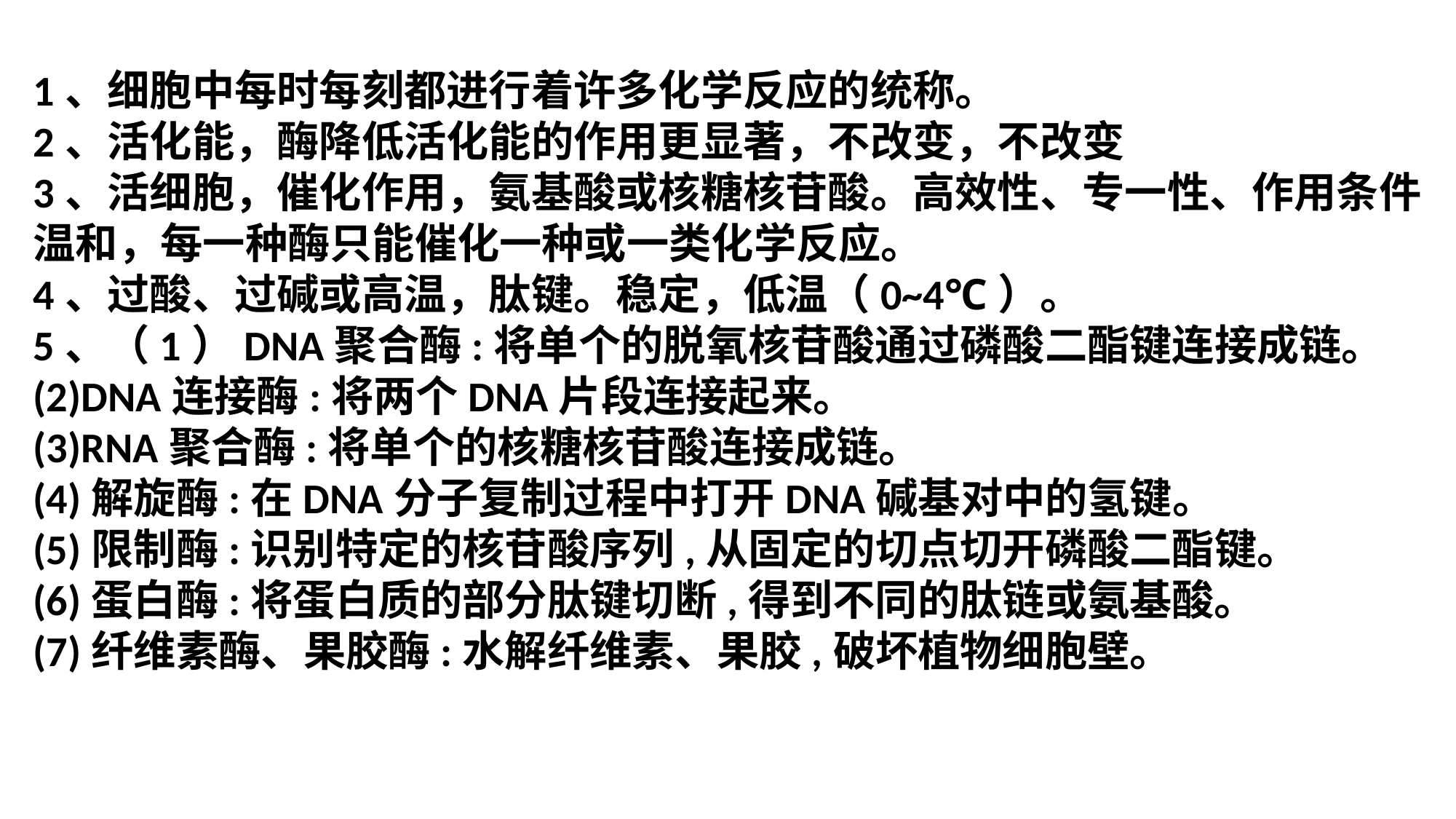

1、细胞中每时每刻都进行着许多化学反应的统称。
2、活化能，酶降低活化能的作用更显著，不改变，不改变
3、活细胞，催化作用，氨基酸或核糖核苷酸。高效性、专一性、作用条件温和，每一种酶只能催化一种或一类化学反应。
4、过酸、过碱或高温，肽键。稳定，低温（0~4℃）。
5、（1）DNA聚合酶:将单个的脱氧核苷酸通过磷酸二酯键连接成链。
(2)DNA连接酶:将两个DNA片段连接起来。
(3)RNA聚合酶:将单个的核糖核苷酸连接成链。
(4)解旋酶:在DNA分子复制过程中打开DNA碱基对中的氢键。
(5)限制酶:识别特定的核苷酸序列,从固定的切点切开磷酸二酯键。
(6)蛋白酶:将蛋白质的部分肽键切断,得到不同的肽链或氨基酸。
(7)纤维素酶、果胶酶:水解纤维素、果胶,破坏植物细胞壁。